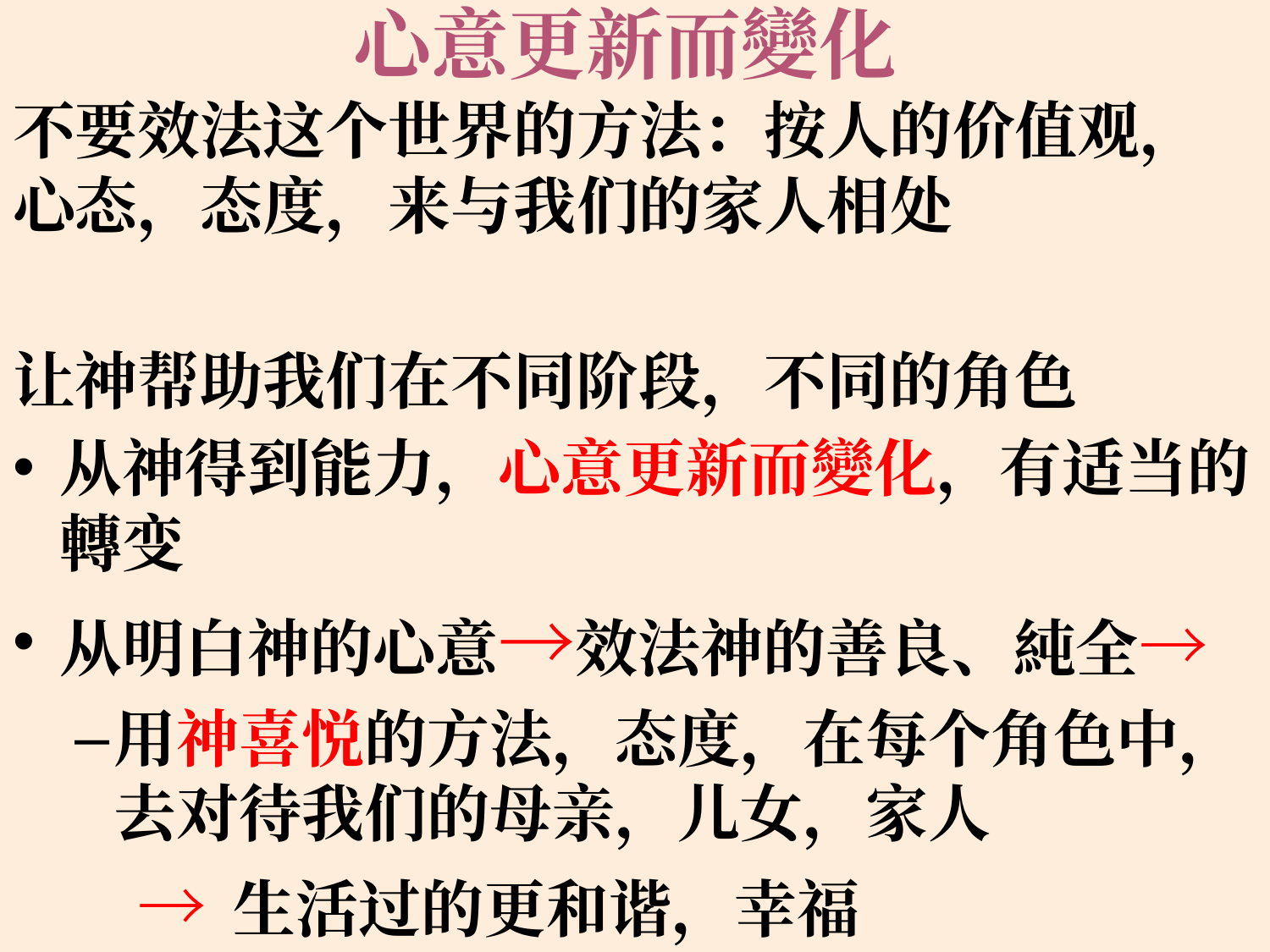

# 心意更新而變化

不要效法这个世界的方法：按人的价值观，心态，态度，来与我们的家人相处

让神帮助我们在不同阶段，不同的角色
从神得到能力，心意更新而變化，有适当的轉变
从明白神的心意→效法神的善良、純全→
用神喜悦的方法，态度，在每个角色中，去对待我们的母亲，儿女，家人
→ 生活过的更和谐，幸福